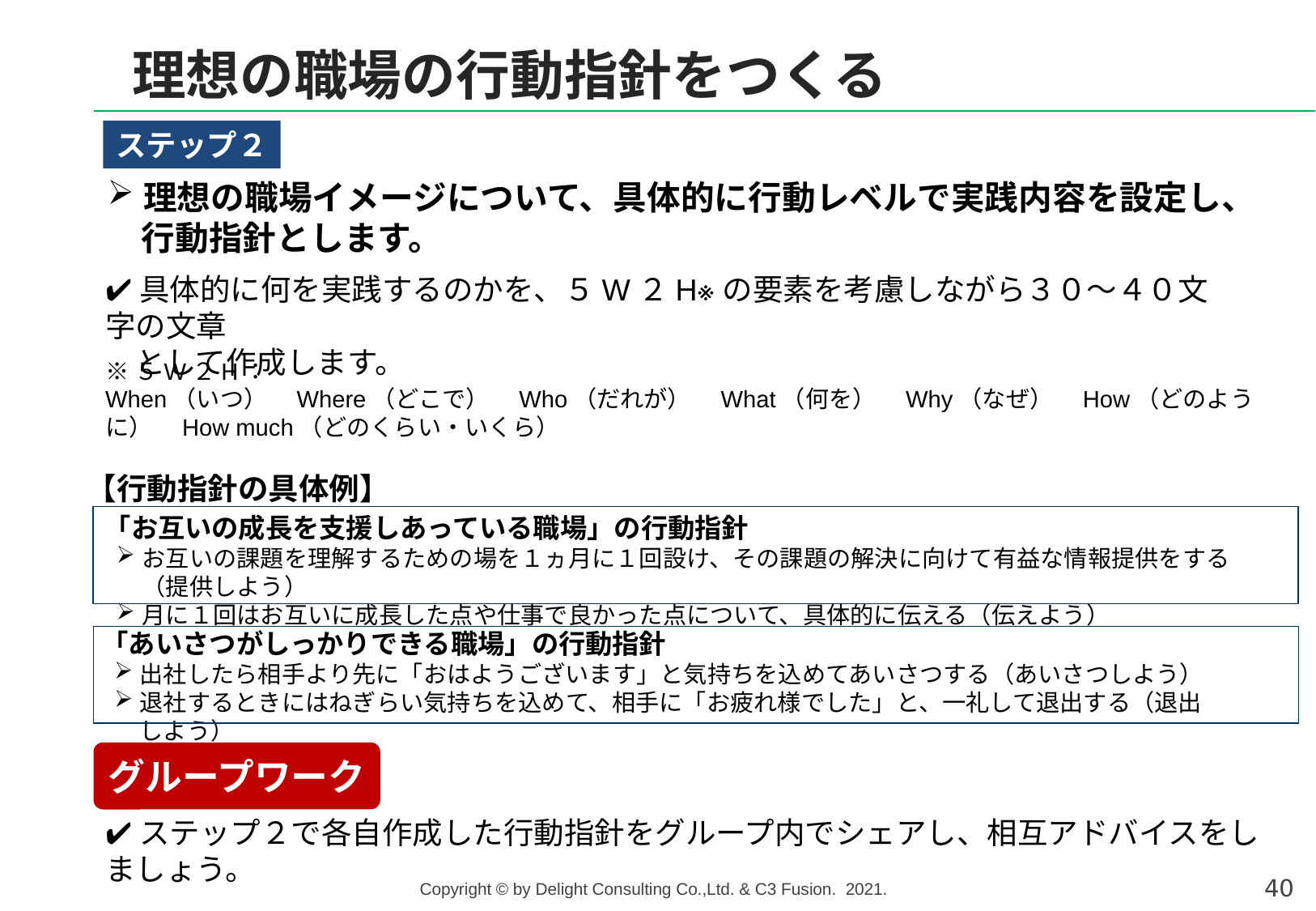

理想の職場の行動指針をつくる
ステップ２
理想の職場イメージについて、具体的に行動レベルで実践内容を設定し、
　行動指針とします。
✔具体的に何を実践するのかを、５W２H※の要素を考慮しながら３０～４０文字の文章
　として作成します。
※５W２H：
When（いつ）　Where（どこで）　Who（だれが）　What（何を）　Why（なぜ）　How（どのように）　How much（どのくらい・いくら）
【行動指針の具体例】
「お互いの成長を支援しあっている職場」の行動指針
お互いの課題を理解するための場を１ヵ月に１回設け、その課題の解決に向けて有益な情報提供をする（提供しよう）
月に１回はお互いに成長した点や仕事で良かった点について、具体的に伝える（伝えよう）

「あいさつがしっかりできる職場」の行動指針
出社したら相手より先に「おはようございます」と気持ちを込めてあいさつする（あいさつしよう）
退社するときにはねぎらい気持ちを込めて、相手に「お疲れ様でした」と、一礼して退出する（退出しよう）

グループワーク
✔ステップ２で各自作成した行動指針をグループ内でシェアし、相互アドバイスをしましょう。
40